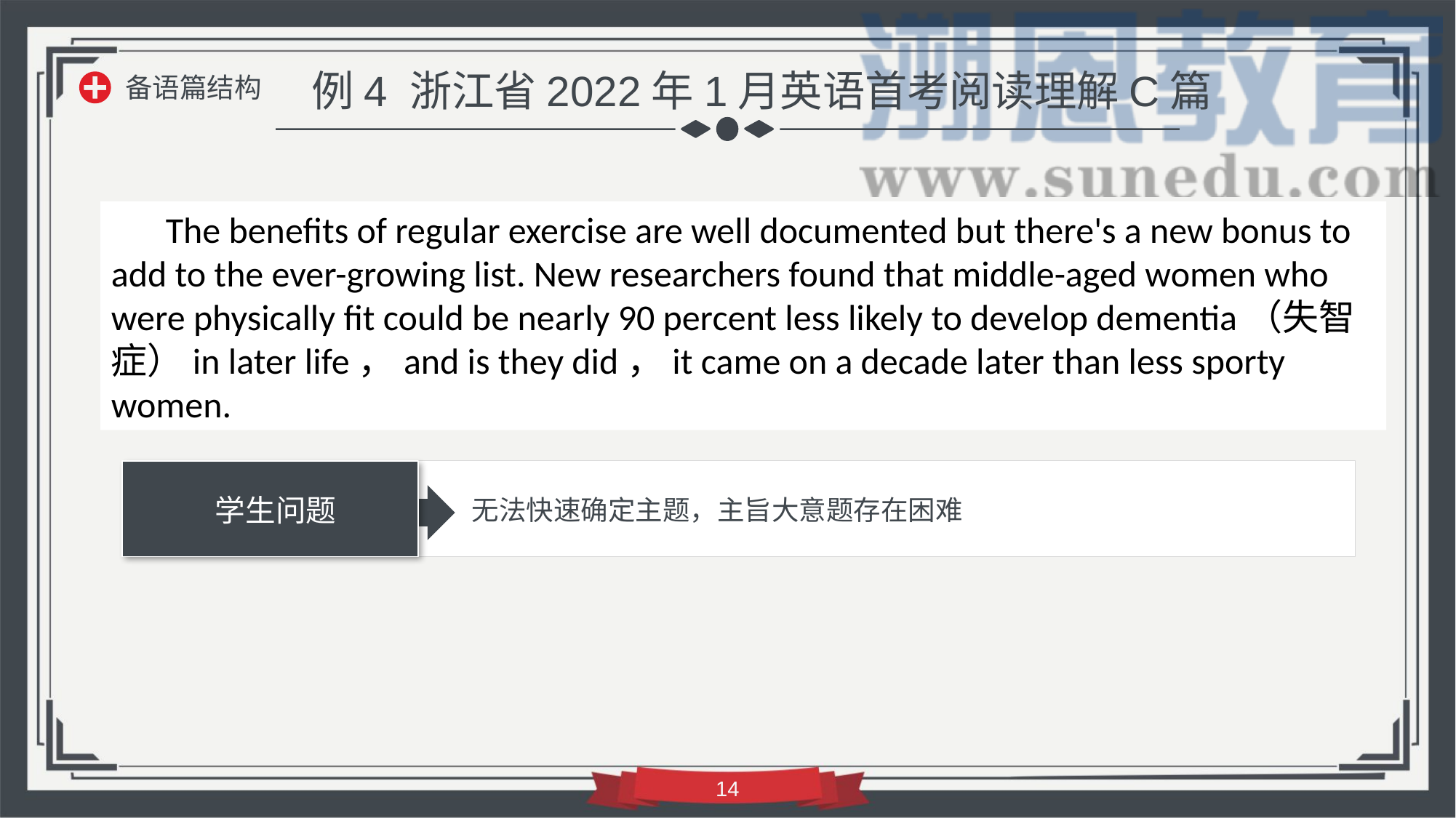

例4 浙江省2022年1月英语首考阅读理解C篇
备语篇结构

The benefits of regular exercise are well documented but there's a new bonus to add to the ever-growing list. New researchers found that middle-aged women who were physically fit could be nearly 90 percent less likely to develop dementia（失智症）in later life，and is they did，it came on a decade later than less sporty women.

学生问题
无法快速确定主题，主旨大意题存在困难